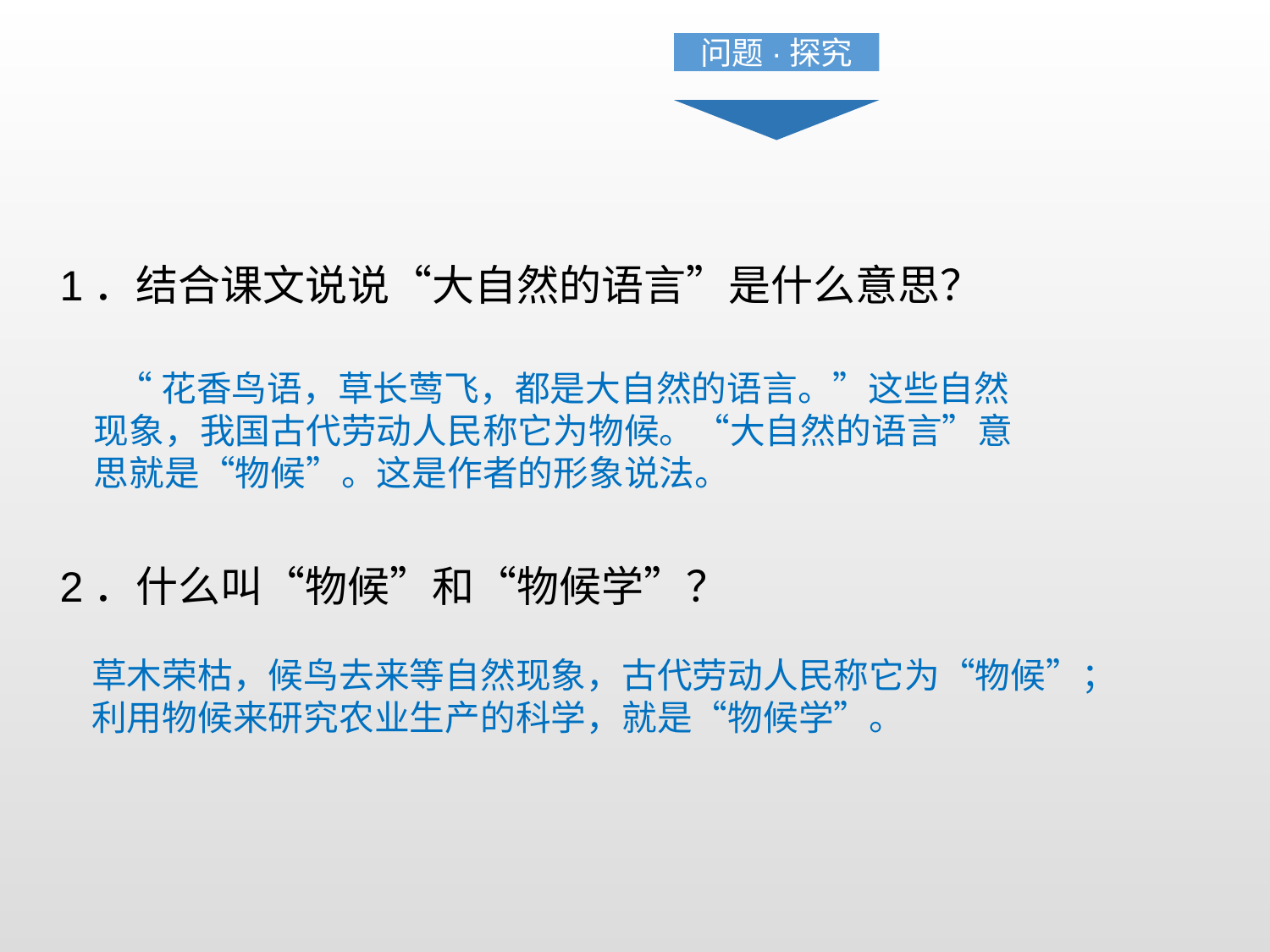

问题·探究

1．结合课文说说“大自然的语言”是什么意思？
   “花香鸟语，草长莺飞，都是大自然的语言。”这些自然现象，我国古代劳动人民称它为物候。“大自然的语言”意思就是“物候”。这是作者的形象说法。

2．什么叫“物候”和“物候学”？
草木荣枯，候鸟去来等自然现象，古代劳动人民称它为“物候”；
利用物候来研究农业生产的科学，就是“物候学”。